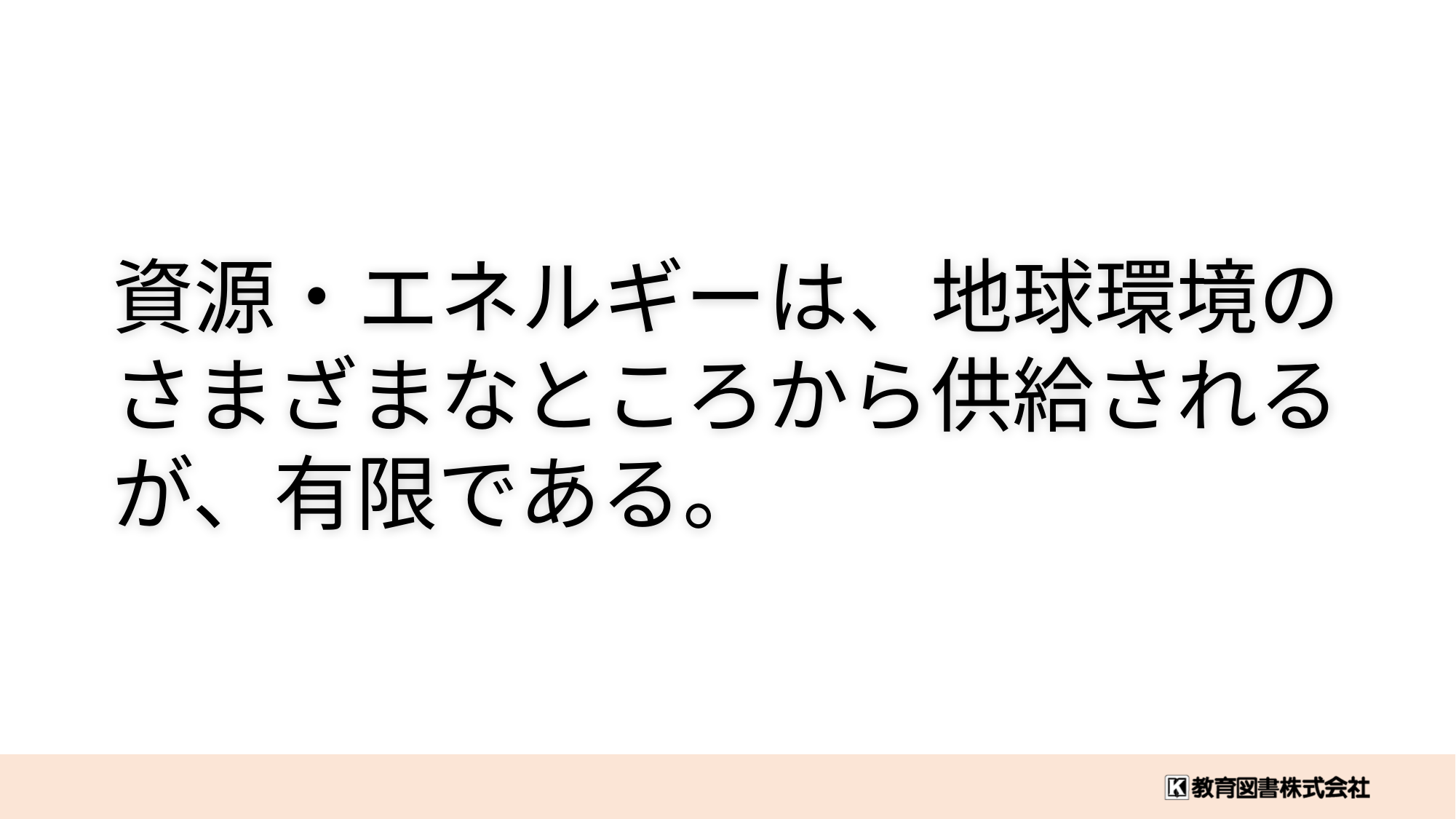

資源・エネルギーは、地球環境のさまざまなところから供給されるが、有限である。